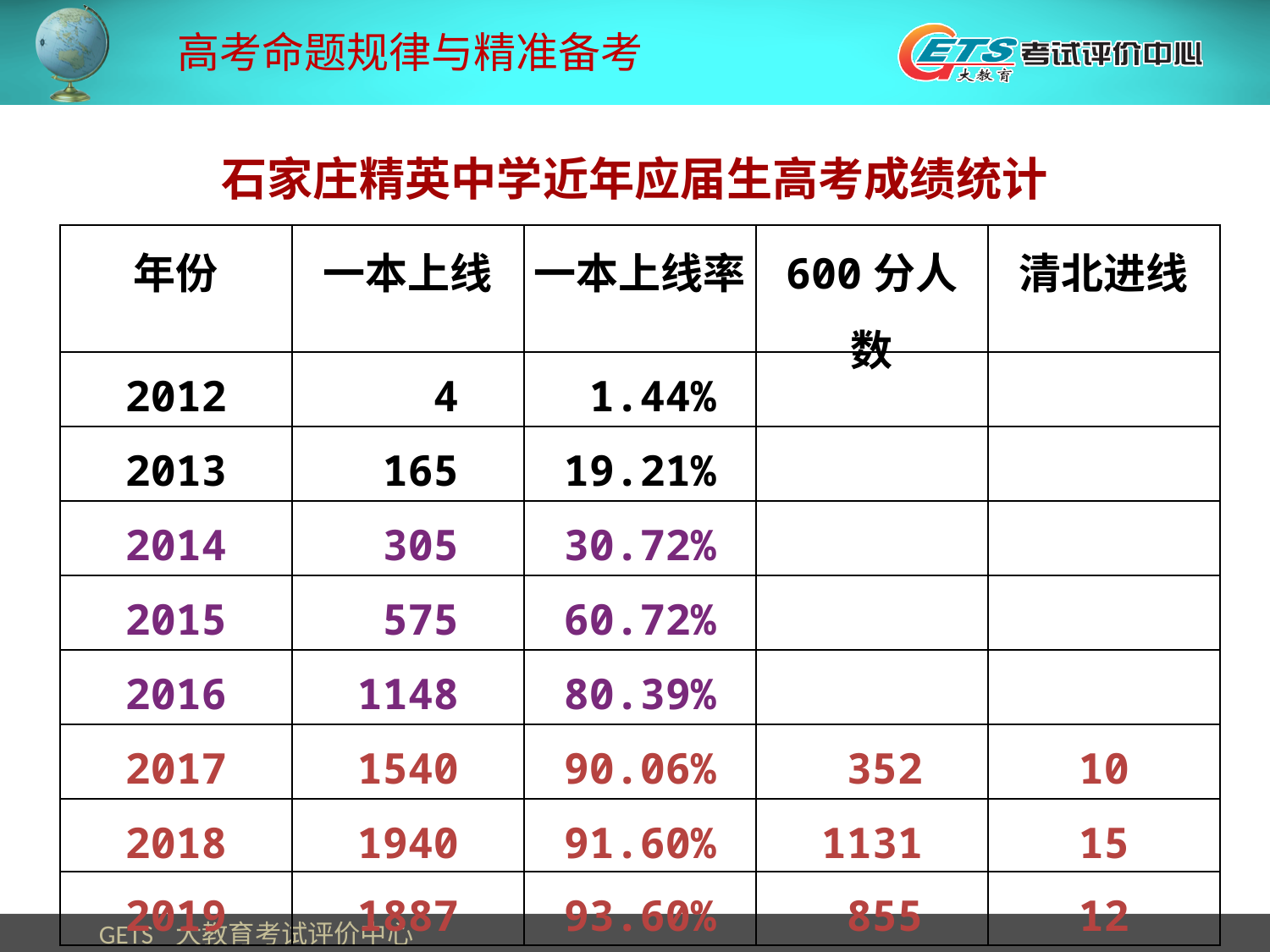

高考命题规律与精准备考
石家庄精英中学近年应届生高考成绩统计
| 年份 | 一本上线 | 一本上线率 | 600分人数 | 清北进线 |
| --- | --- | --- | --- | --- |
| 2012 | 4 | 1.44% |  |  |
| 2013 | 165 | 19.21% |  |  |
| 2014 | 305 | 30.72% |  |  |
| 2015 | 575 | 60.72% |  |  |
| 2016 | 1148 | 80.39% |  |  |
| 2017 | 1540 | 90.06% | 352 | 10 |
| 2018 | 1940 | 91.60% | 1131 | 15 |
| 2019 | 1887 | 93.60% | 855 | 12 |